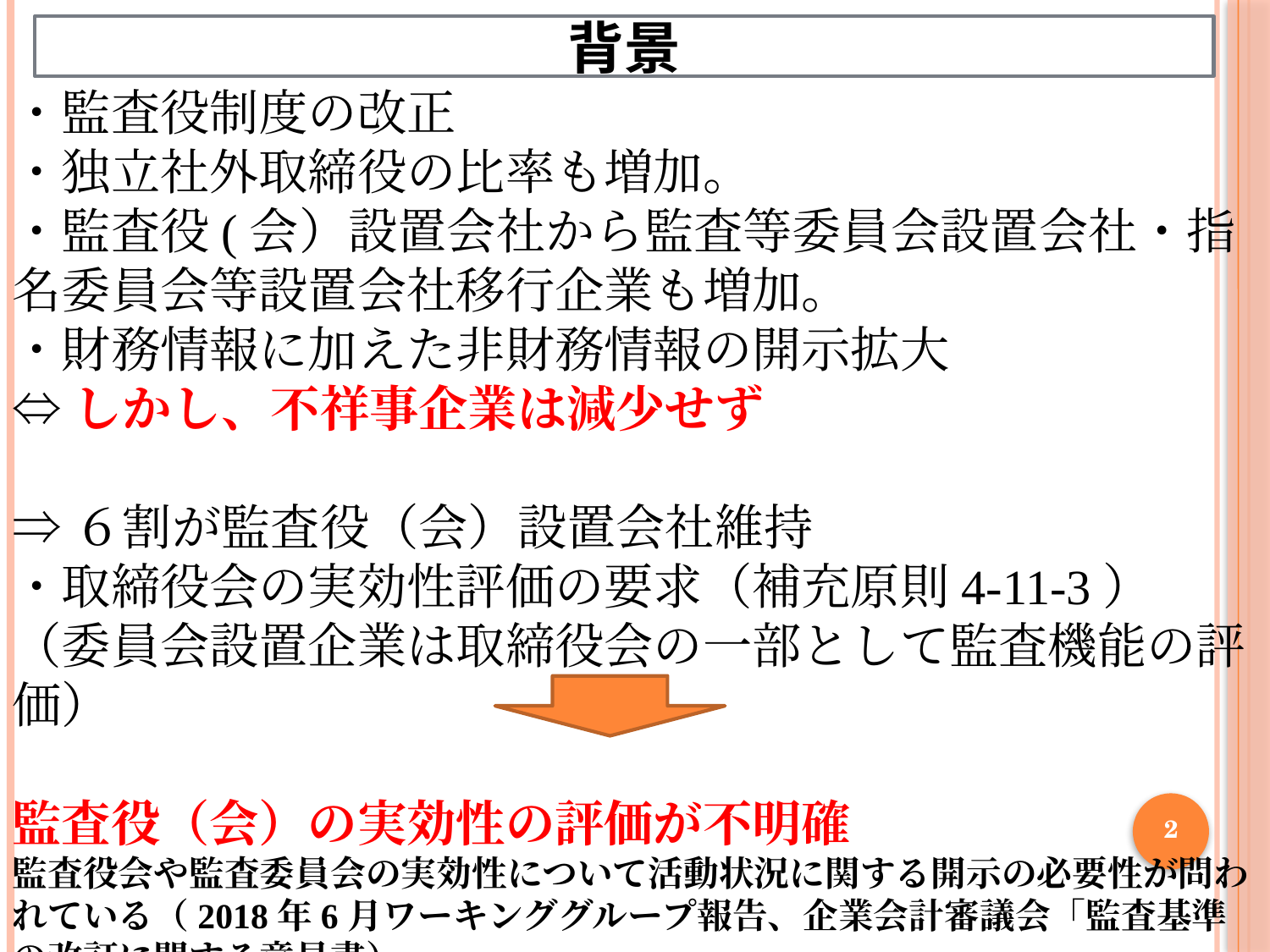

・監査役制度の改正
・独立社外取締役の比率も増加。
・監査役(会）設置会社から監査等委員会設置会社・指名委員会等設置会社移行企業も増加。
・財務情報に加えた非財務情報の開示拡大
⇔しかし、不祥事企業は減少せず

⇒６割が監査役（会）設置会社維持
・取締役会の実効性評価の要求（補充原則4-11-3）
（委員会設置企業は取締役会の一部として監査機能の評価）

監査役（会）の実効性の評価が不明確
監査役会や監査委員会の実効性について活動状況に関する開示の必要性が問われている（2018年6月ワーキンググループ報告、企業会計審議会「監査基準の改訂に関する意見書）
背景

2